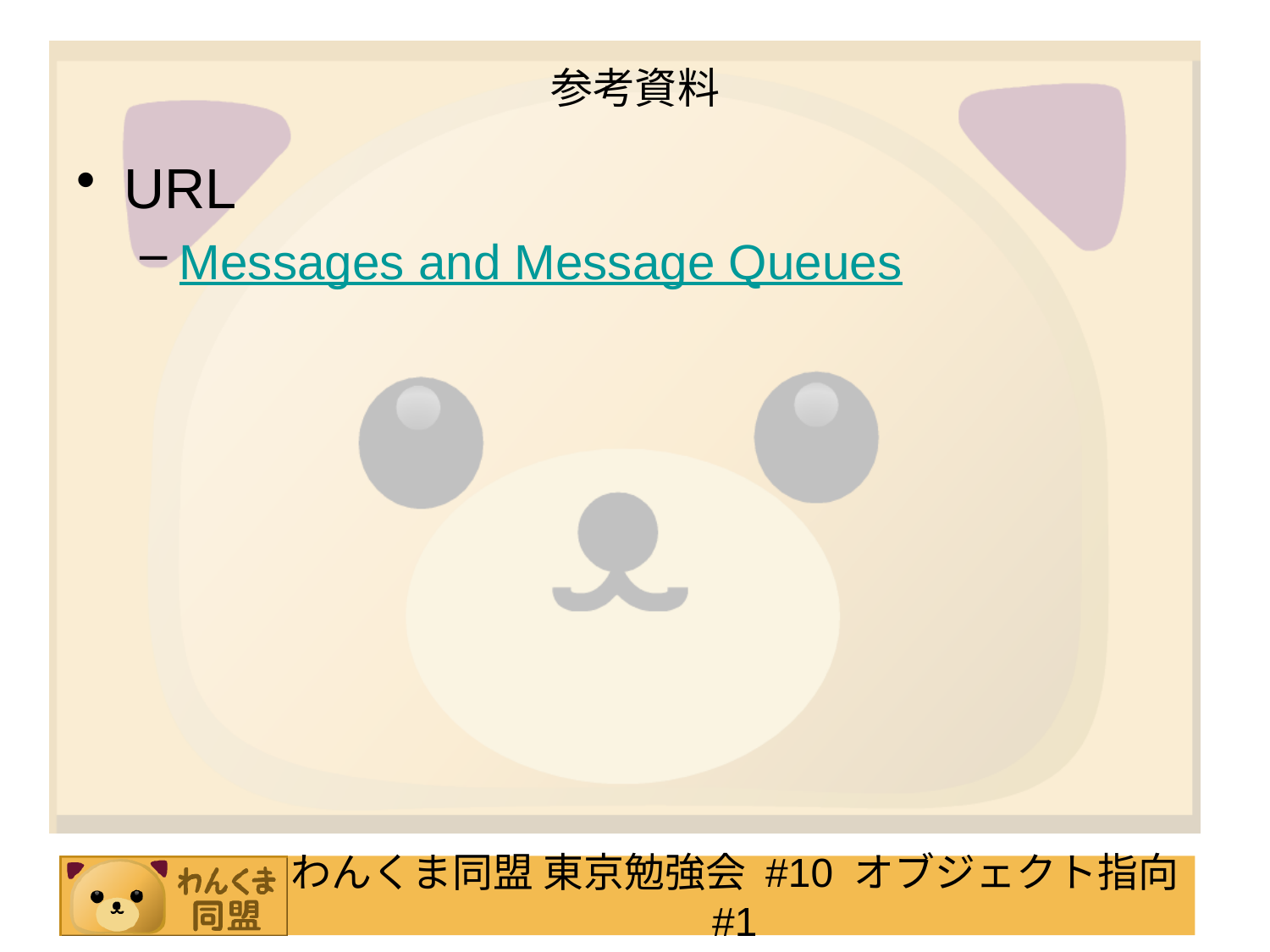

# 参考資料
URL
Messages and Message Queues